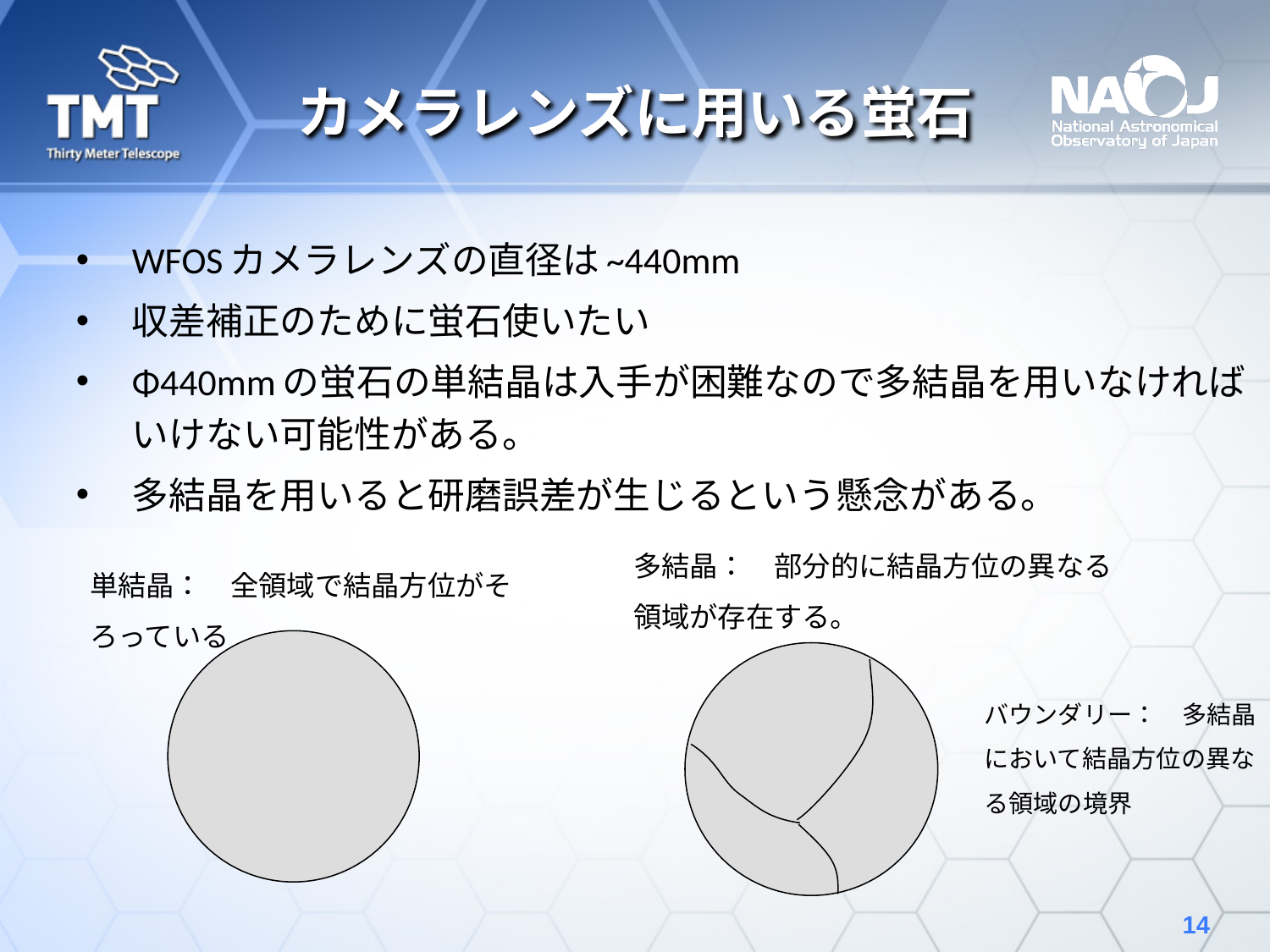

# カメラレンズに用いる蛍石
WFOSカメラレンズの直径は~440mm
収差補正のために蛍石使いたい
Φ440mmの蛍石の単結晶は入手が困難なので多結晶を用いなければいけない可能性がある。
多結晶を用いると研磨誤差が生じるという懸念がある。
多結晶：　部分的に結晶方位の異なる領域が存在する。
単結晶：　全領域で結晶方位がそろっている

バウンダリー：　多結晶において結晶方位の異なる領域の境界